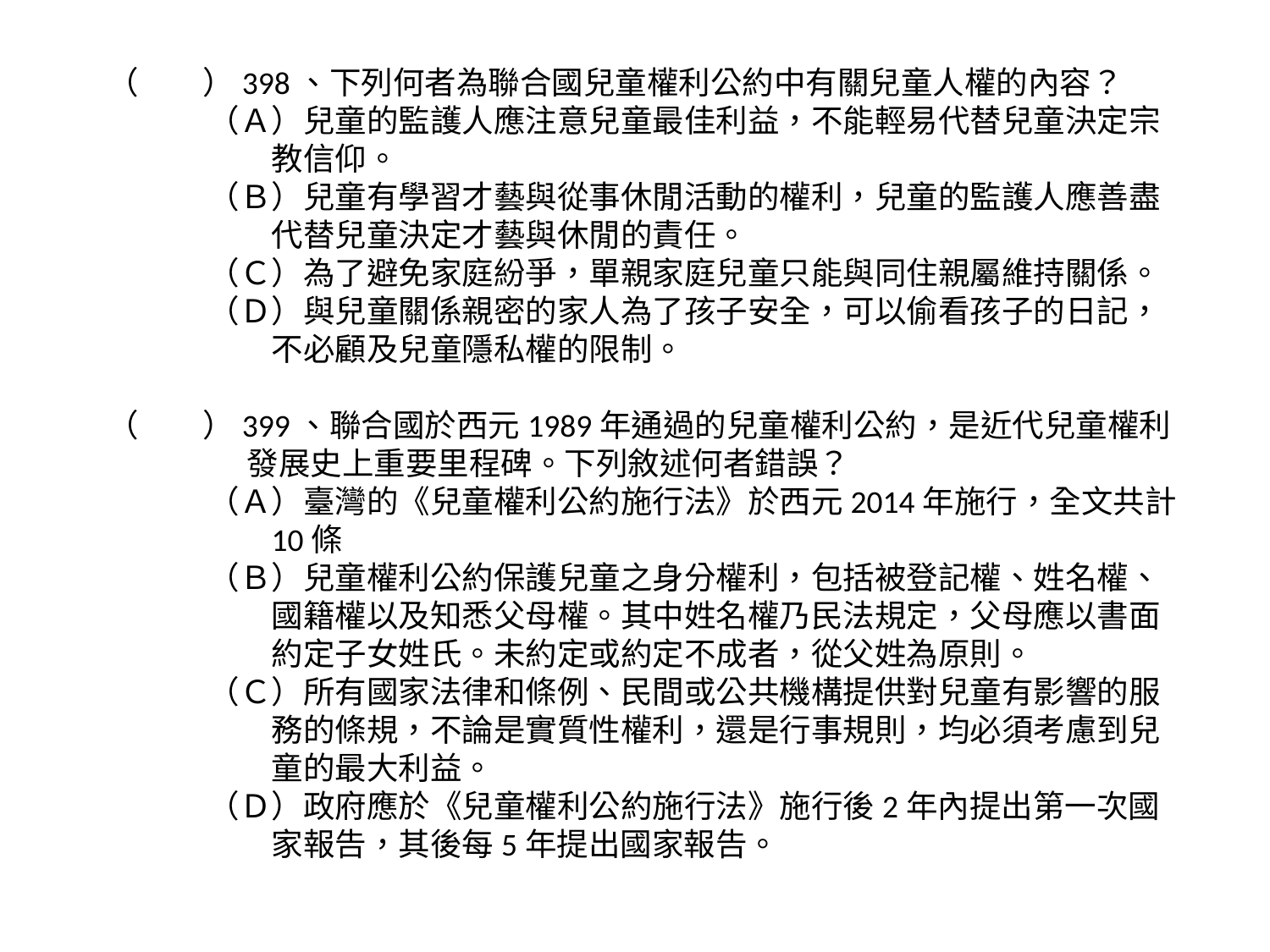

（　　）398、下列何者為聯合國兒童權利公約中有關兒童人權的內容？
（Ａ）兒童的監護人應注意兒童最佳利益，不能輕易代替兒童決定宗教信仰。
（Ｂ）兒童有學習才藝與從事休閒活動的權利，兒童的監護人應善盡代替兒童決定才藝與休閒的責任。
（Ｃ）為了避免家庭紛爭，單親家庭兒童只能與同住親屬維持關係。
（Ｄ）與兒童關係親密的家人為了孩子安全，可以偷看孩子的日記，不必顧及兒童隱私權的限制。

（　　）399、聯合國於西元1989年通過的兒童權利公約，是近代兒童權利發展史上重要里程碑。下列敘述何者錯誤？
（Ａ）臺灣的《兒童權利公約施行法》於西元2014年施行，全文共計10條
（Ｂ）兒童權利公約保護兒童之身分權利，包括被登記權、姓名權、國籍權以及知悉父母權。其中姓名權乃民法規定，父母應以書面約定子女姓氏。未約定或約定不成者，從父姓為原則。
（Ｃ）所有國家法律和條例、民間或公共機構提供對兒童有影響的服務的條規，不論是實質性權利，還是行事規則，均必須考慮到兒童的最大利益。
（Ｄ）政府應於《兒童權利公約施行法》施行後2年內提出第一次國家報告，其後每5年提出國家報告。